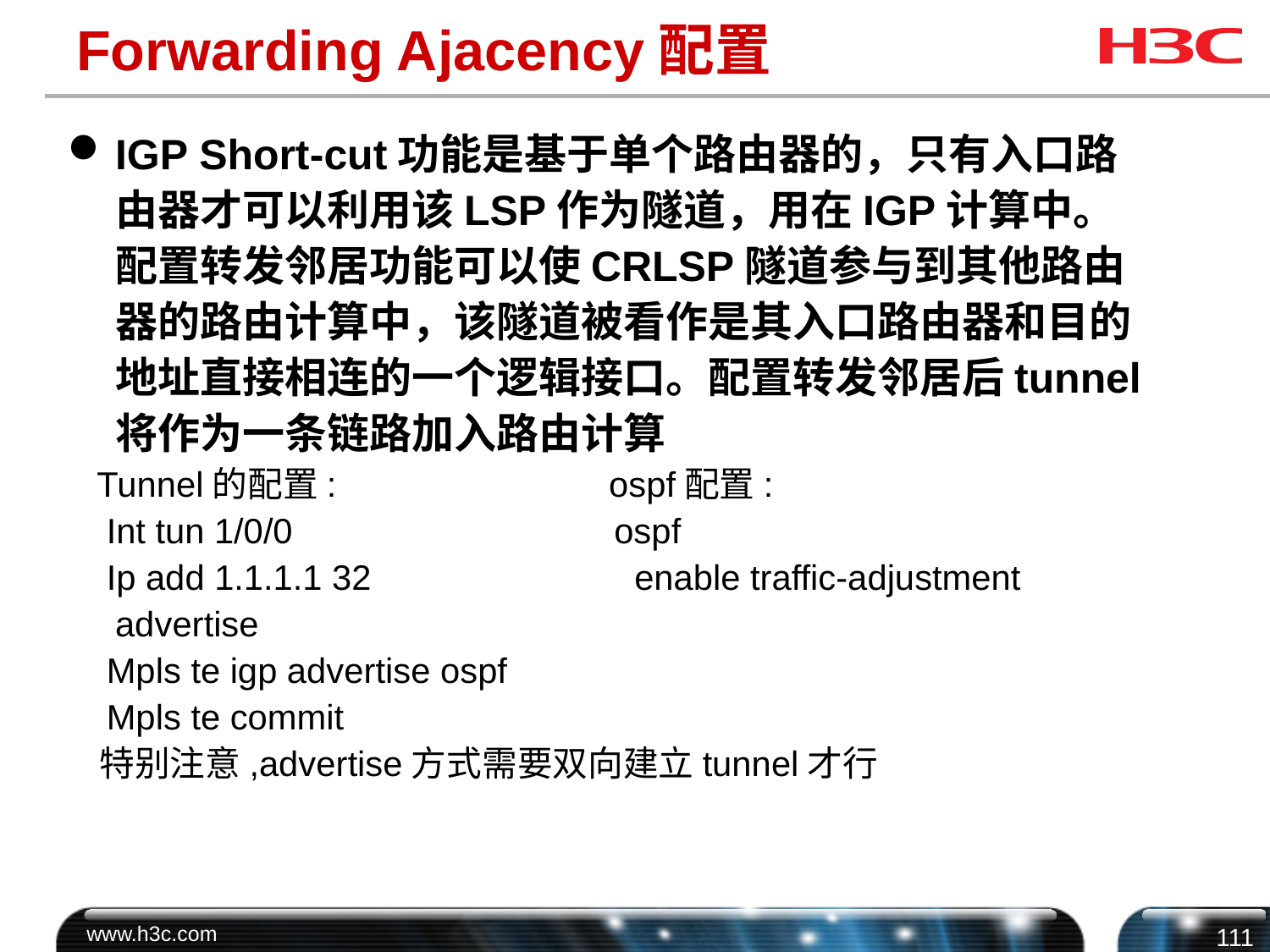

# Forwarding Ajacency配置
IGP Short-cut功能是基于单个路由器的，只有入口路由器才可以利用该LSP作为隧道，用在IGP计算中。配置转发邻居功能可以使CRLSP隧道参与到其他路由器的路由计算中，该隧道被看作是其入口路由器和目的地址直接相连的一个逻辑接口。配置转发邻居后tunnel将作为一条链路加入路由计算
   Tunnel的配置:                            ospf配置:
    Int tun 1/0/0                                 ospf
    Ip add 1.1.1.1 32                           enable traffic-adjustment advertise
    Mpls te igp advertise ospf
    Mpls te commit
   特别注意,advertise方式需要双向建立tunnel才行